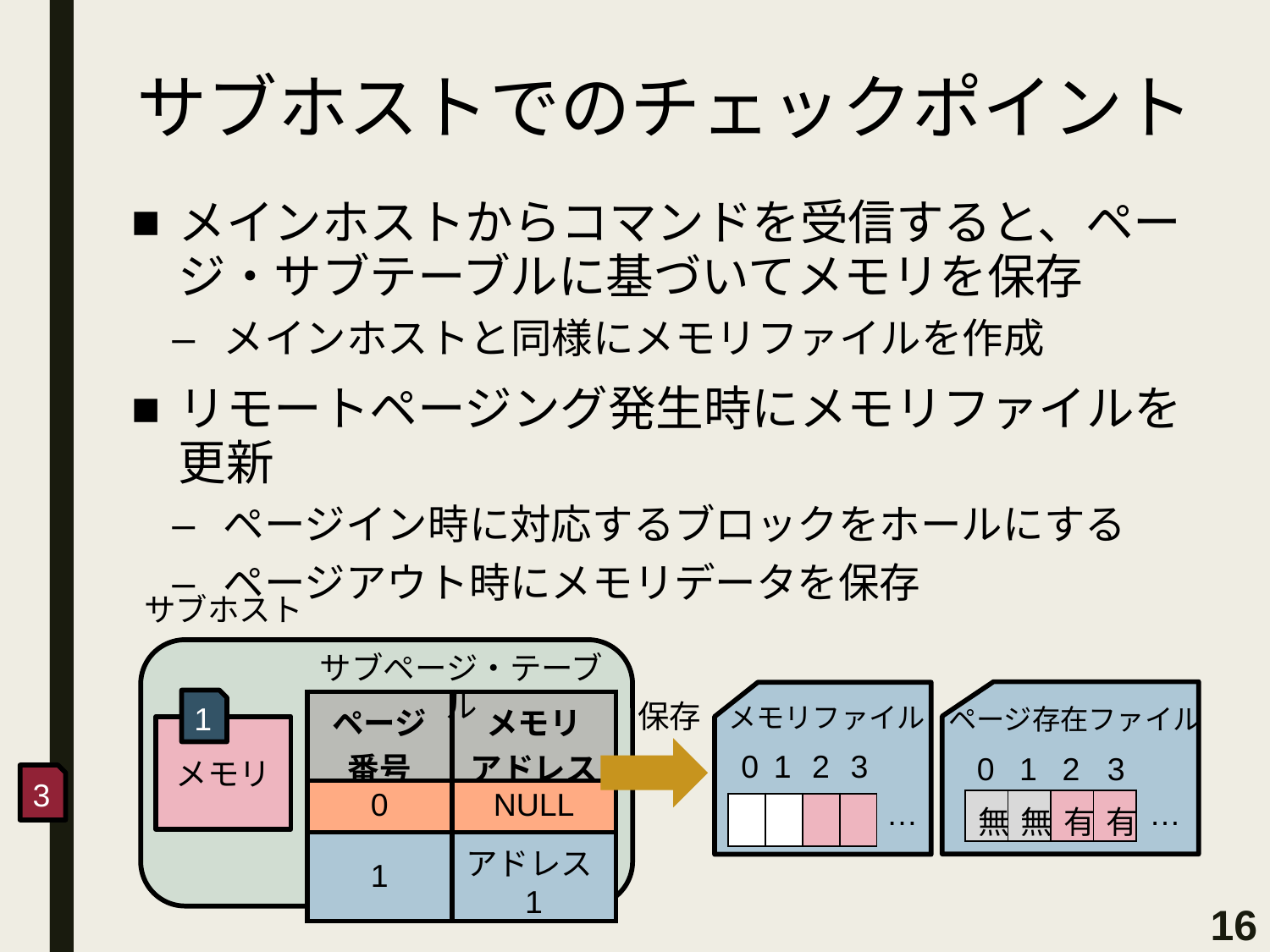

# サブホストでのチェックポイント
メインホストからコマンドを受信すると、ページ・サブテーブルに基づいてメモリを保存
メインホストと同様にメモリファイルを作成
リモートページング発生時にメモリファイルを更新
ページイン時に対応するブロックをホールにする
ページアウト時にメモリデータを保存
サブホスト

サブページ・テーブル

1
保存
| ページ番号 | メモリ アドレス |
| --- | --- |
| 0 | NULL |
| 1 | アドレス1 |
メモリファイル
ページ存在ファイル
メモリ

| 0 | 1 | 2 | 3 |
| --- | --- | --- | --- |
| 0 | 1 | 2 | 3 |
| --- | --- | --- | --- |
3
…
…
| 無 | 有 | 有 | 無 |
| --- | --- | --- | --- |
| 無 | 無 | 有 | 無 |
| --- | --- | --- | --- |
| 無 | 無 | 有 | 有 |
| --- | --- | --- | --- |
|  |  |  |  |
| --- | --- | --- | --- |
|  |  |  |  |
| --- | --- | --- | --- |
|  |  |  |  |
| --- | --- | --- | --- |
16